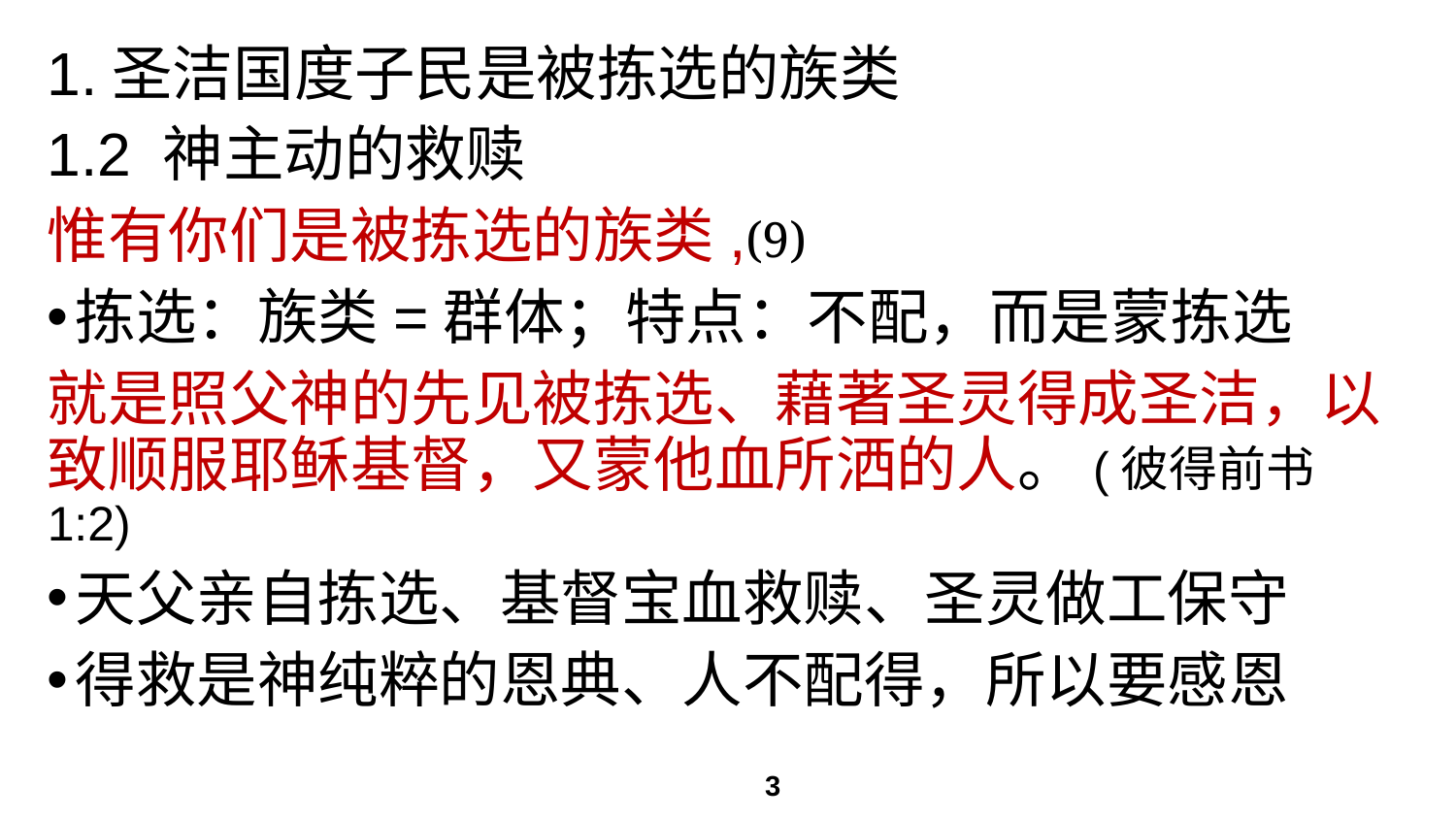

# 1.圣洁国度子民是被拣选的族类
1.2 神主动的救赎
惟有你们是被拣选的族类,(9)
拣选：族类=群体；特点：不配，而是蒙拣选
就是照父神的先见被拣选、藉著圣灵得成圣洁，以致顺服耶稣基督，又蒙他血所洒的人。(彼得前书1:2)
天父亲自拣选、基督宝血救赎、圣灵做工保守
得救是神纯粹的恩典、人不配得，所以要感恩

3